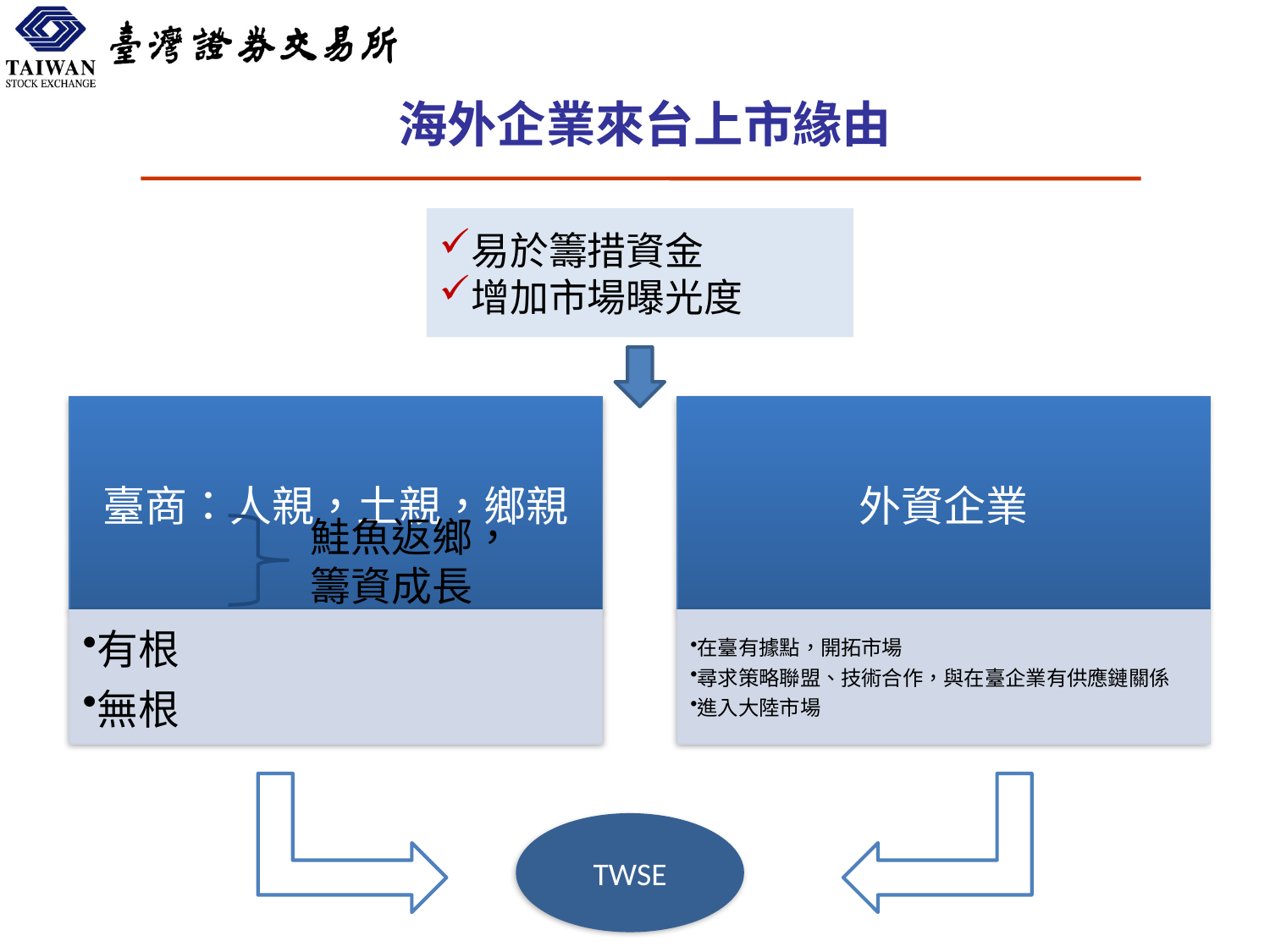

# 海外企業來台上市緣由
易於籌措資金
增加市場曝光度

臺商：人親，土親，鄉親
有根
無根
外資企業
在臺有據點，開拓市場
尋求策略聯盟、技術合作，與在臺企業有供應鏈關係
進入大陸市場
鮭魚返鄉，籌資成長

TWSE